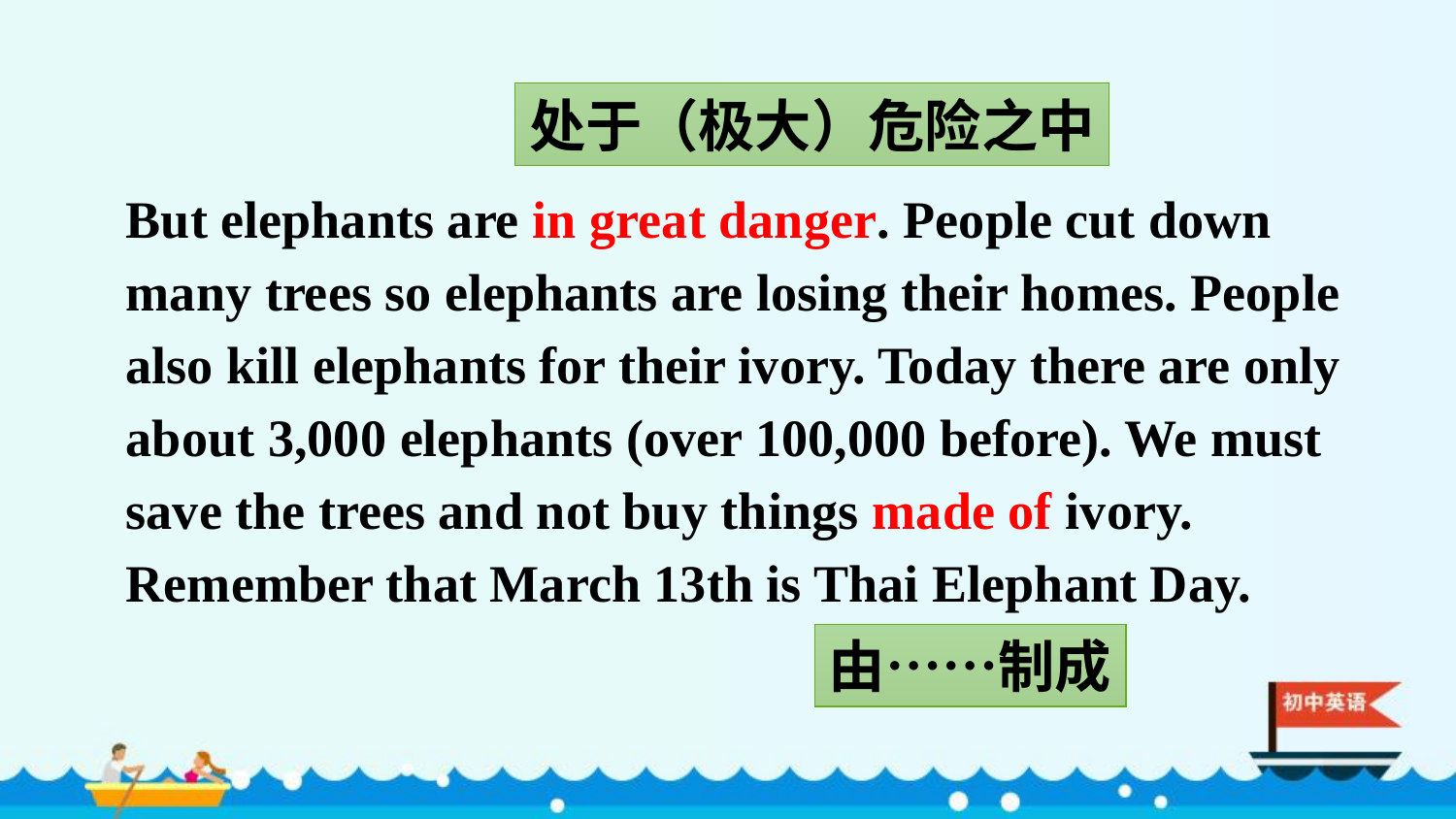

处于（极大）危险之中
But elephants are in great danger. People cut down many trees so elephants are losing their homes. People also kill elephants for their ivory. Today there are only about 3,000 elephants (over 100,000 before). We must save the trees and not buy things made of ivory. Remember that March 13th is Thai Elephant Day.
由……制成